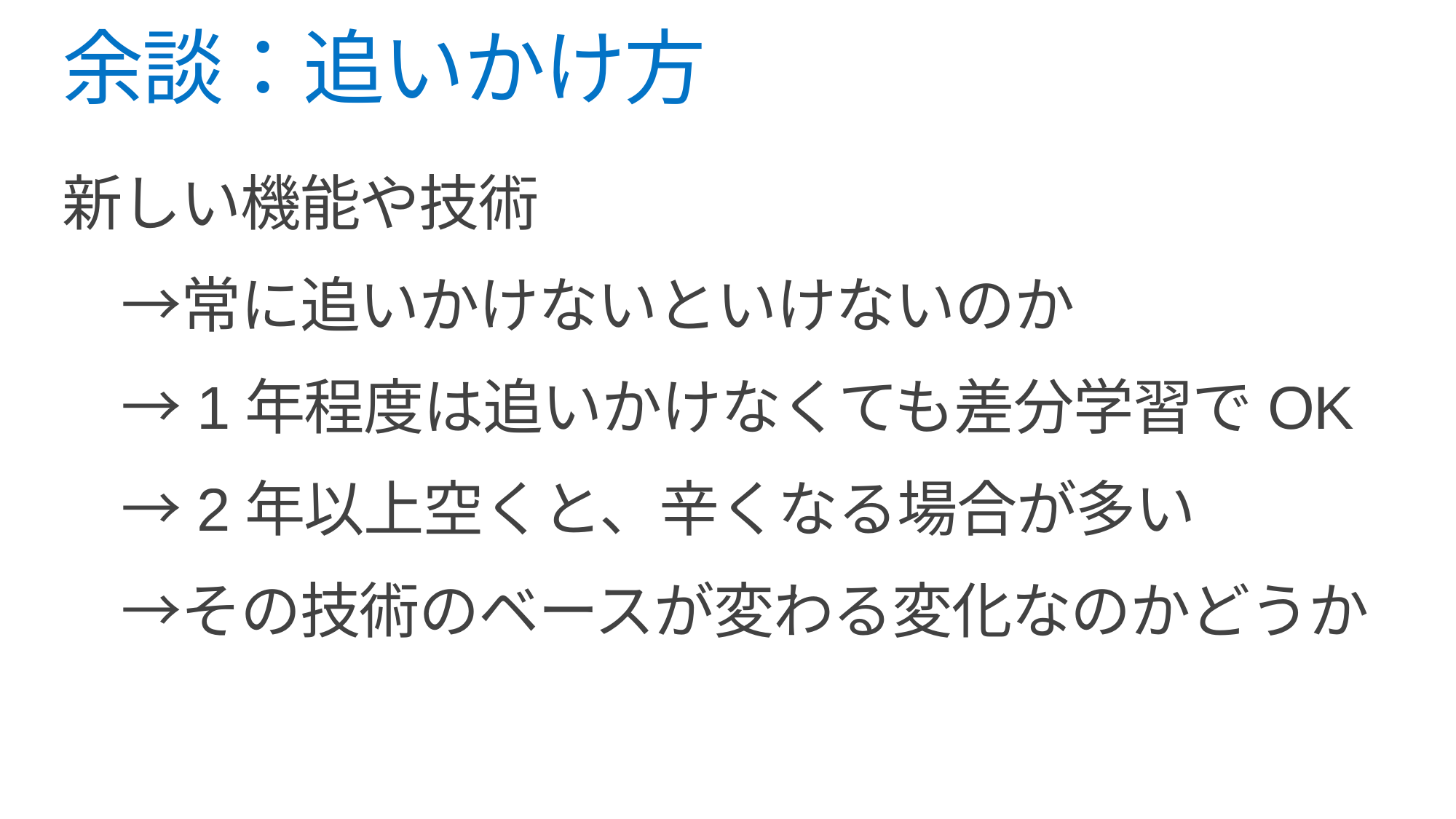

# 余談：追いかけ方
新しい機能や技術
　→常に追いかけないといけないのか
　→1年程度は追いかけなくても差分学習でOK
　→2年以上空くと、辛くなる場合が多い
　→その技術のベースが変わる変化なのかどうか